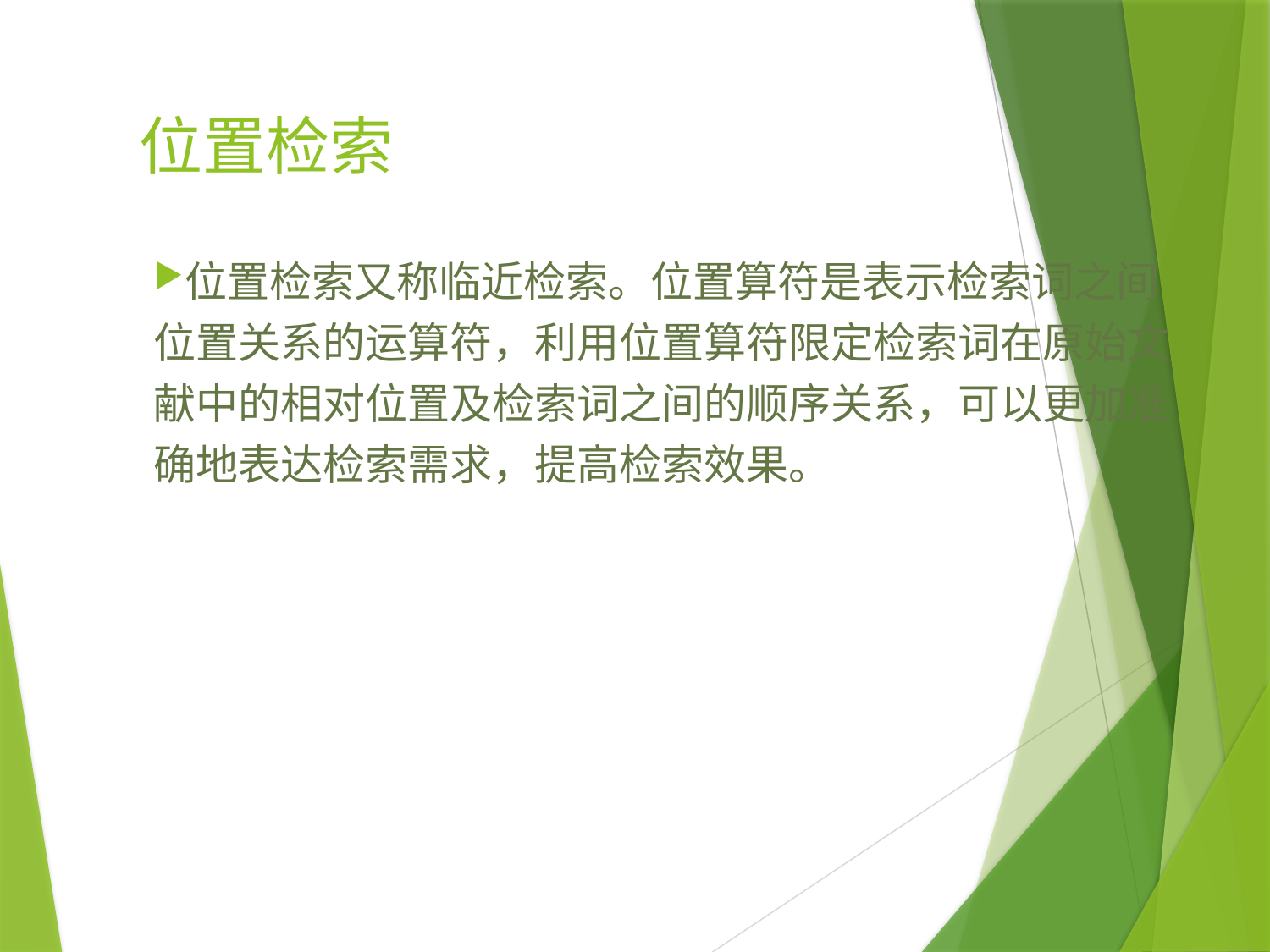

# 位置检索
位置检索又称临近检索。位置算符是表示检索词之间位置关系的运算符，利用位置算符限定检索词在原始文献中的相对位置及检索词之间的顺序关系，可以更加准确地表达检索需求，提高检索效果。